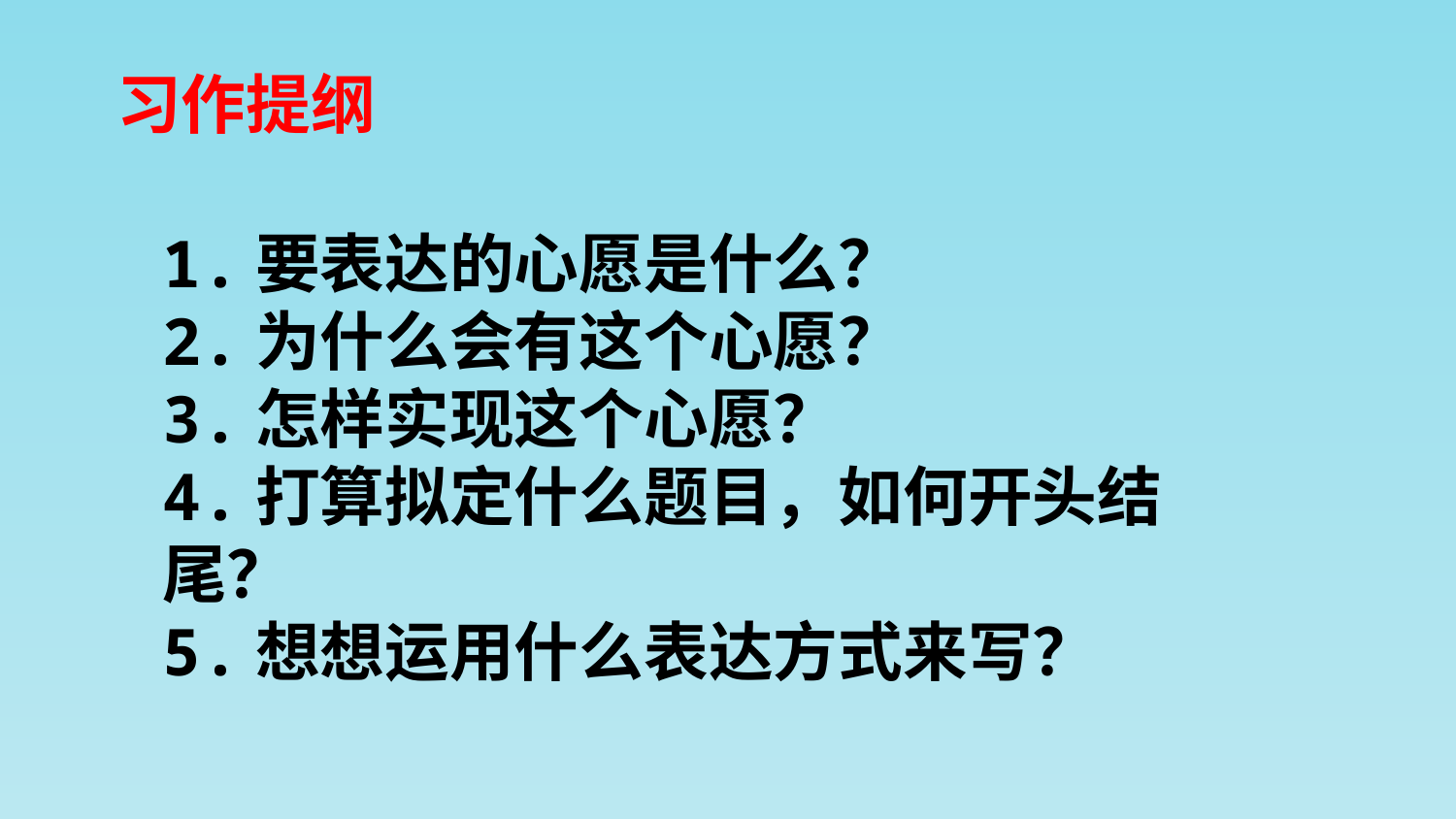

习作提纲
1.要表达的心愿是什么？
2.为什么会有这个心愿？
3.怎样实现这个心愿？
4.打算拟定什么题目，如何开头结尾？
5.想想运用什么表达方式来写？